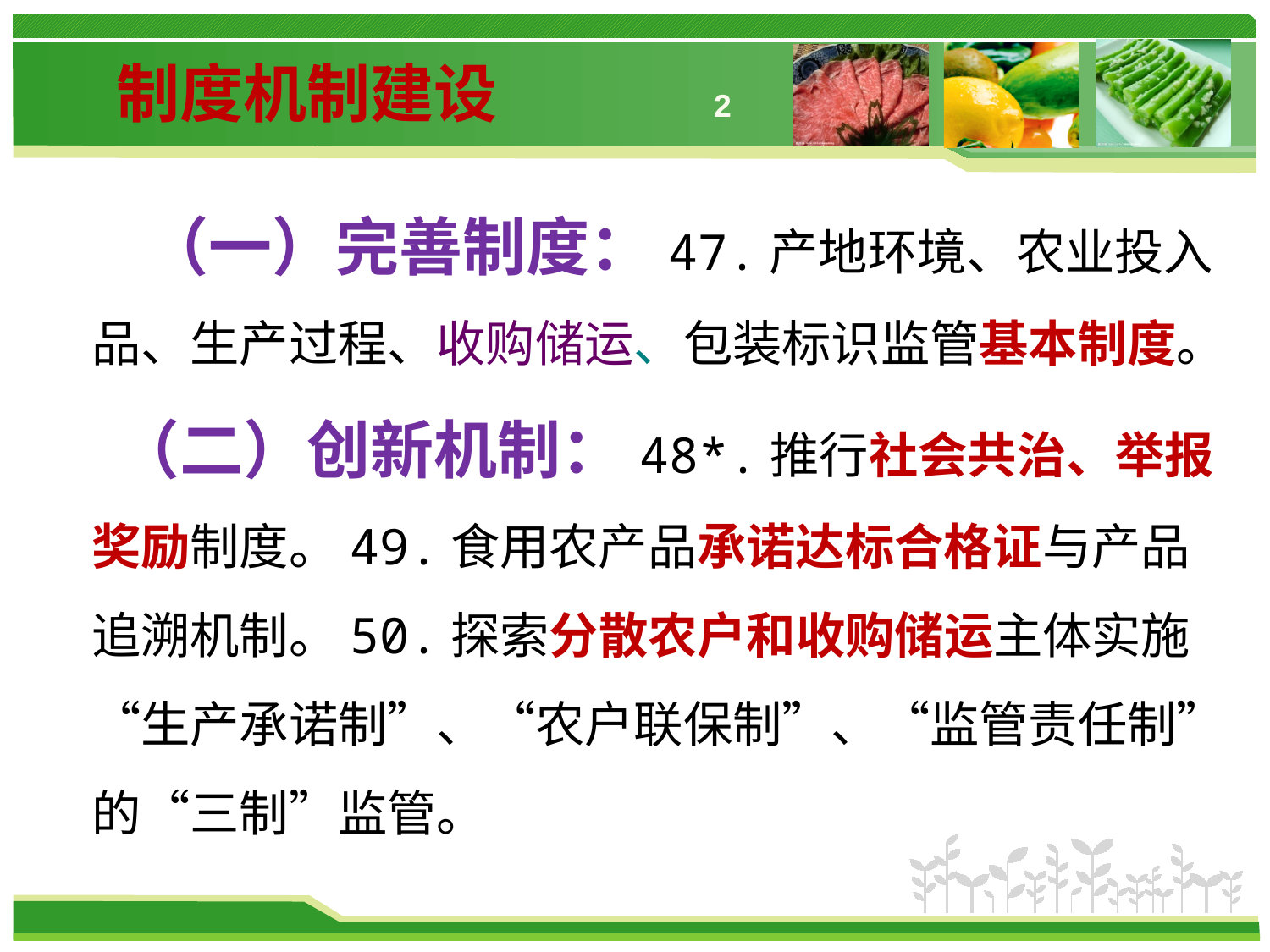

# 制度机制建设               2
      （一）完善制度：47.产地环境、农业投入品、生产过程、收购储运、包装标识监管基本制度。
    （二）创新机制：48*.推行社会共治、举报奖励制度。49.食用农产品承诺达标合格证与产品追溯机制。50.探索分散农户和收购储运主体实施“生产承诺制”、“农户联保制”、“监管责任制”的“三制”监管。